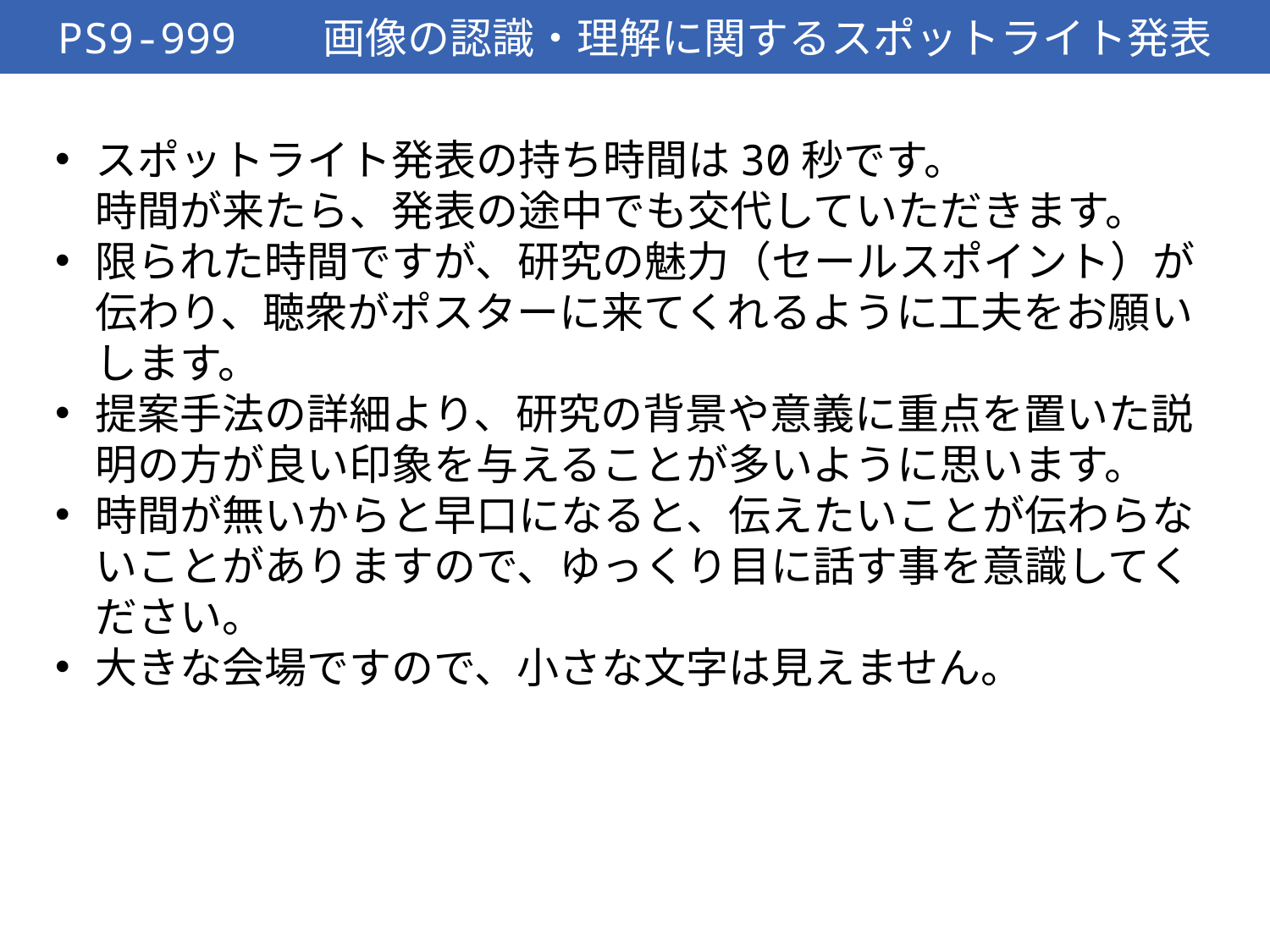

PS9-999   画像の認識・理解に関するスポットライト発表
スポットライト発表の持ち時間は30秒です。
時間が来たら、発表の途中でも交代していただきます。
限られた時間ですが、研究の魅力（セールスポイント）が伝わり、聴衆がポスターに来てくれるように工夫をお願いします。
提案手法の詳細より、研究の背景や意義に重点を置いた説明の方が良い印象を与えることが多いように思います。
時間が無いからと早口になると、伝えたいことが伝わらないことがありますので、ゆっくり目に話す事を意識してください。
大きな会場ですので、小さな文字は見えません。